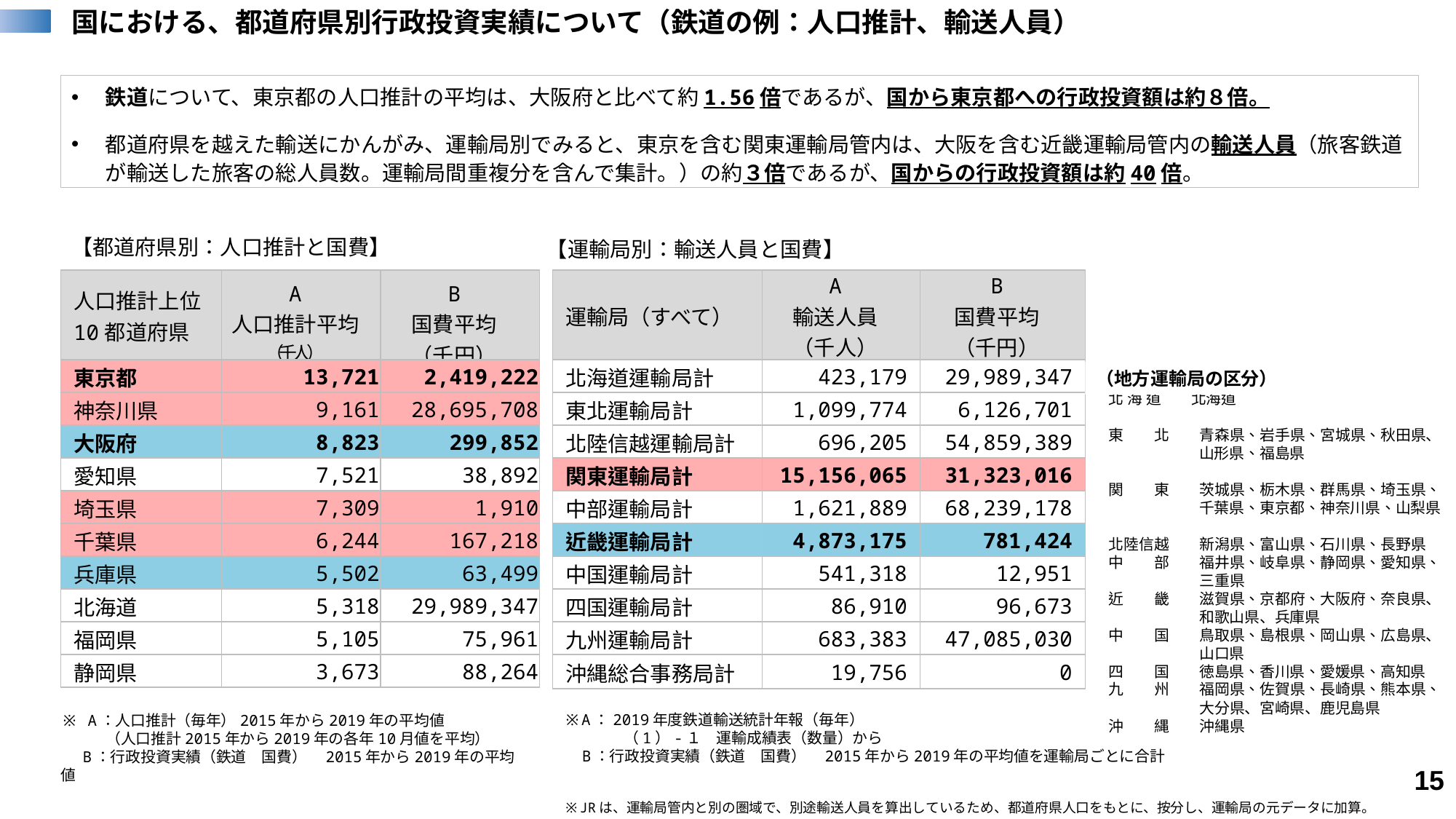

# 国における、都道府県別行政投資実績について（鉄道の例：人口推計、輸送人員）
鉄道について、東京都の人口推計の平均は、大阪府と比べて約1.56倍であるが、国から東京都への行政投資額は約８倍。
都道府県を越えた輸送にかんがみ、運輸局別でみると、東京を含む関東運輸局管内は、大阪を含む近畿運輸局管内の輸送人員（旅客鉄道が輸送した旅客の総人員数。運輸局間重複分を含んで集計。）の約３倍であるが、国からの行政投資額は約40倍。
【都道府県別：人口推計と国費】
【運輸局別：輸送人員と国費】
| 人口推計上位10都道府県 | A 人口推計平均（千人） | B 国費平均 （千円） |
| --- | --- | --- |
| 東京都 | 13,721 | 2,419,222 |
| 神奈川県 | 9,161 | 28,695,708 |
| 大阪府 | 8,823 | 299,852 |
| 愛知県 | 7,521 | 38,892 |
| 埼玉県 | 7,309 | 1,910 |
| 千葉県 | 6,244 | 167,218 |
| 兵庫県 | 5,502 | 63,499 |
| 北海道 | 5,318 | 29,989,347 |
| 福岡県 | 5,105 | 75,961 |
| 静岡県 | 3,673 | 88,264 |
| 運輸局（すべて） | A 輸送人員 （千人） | B 国費平均 （千円） |
| --- | --- | --- |
| 北海道運輸局計 | 423,179 | 29,989,347 |
| 東北運輸局計 | 1,099,774 | 6,126,701 |
| 北陸信越運輸局計 | 696,205 | 54,859,389 |
| 関東運輸局計 | 15,156,065 | 31,323,016 |
| 中部運輸局計 | 1,621,889 | 68,239,178 |
| 近畿運輸局計 | 4,873,175 | 781,424 |
| 中国運輸局計 | 541,318 | 12,951 |
| 四国運輸局計 | 86,910 | 96,673 |
| 九州運輸局計 | 683,383 | 47,085,030 |
| 沖縄総合事務局計 | 19,756 | 0 |
（地方運輸局の区分）
北 海 道　　北海道
東　　北　　青森県、岩手県、宮城県、秋田県、
　　　　　　山形県、福島県
関　　東　　茨城県、栃木県、群馬県、埼玉県、
　　　　　　千葉県、東京都、神奈川県、山梨県
北陸信越　　新潟県、富山県、石川県、長野県
中　　部　　福井県、岐阜県、静岡県、愛知県、
　　　　　　三重県
近　　畿　　滋賀県、京都府、大阪府、奈良県、
　　　　　　和歌山県、兵庫県
中　　国　　鳥取県、島根県、岡山県、広島県、
　　　　　　山口県
四　　国　　徳島県、香川県、愛媛県、高知県
九　　州　　福岡県、佐賀県、長崎県、熊本県、
　　　　　　大分県、宮崎県、鹿児島県
沖　　縄　　沖縄県
※A：2019年度鉄道輸送統計年報（毎年）
　　　　（1）-１　運輸成績表（数量）から
　B：行政投資実績（鉄道　国費）　2015年から2019年の平均値を運輸局ごとに合計
※ A：人口推計（毎年）2015年から2019年の平均値
　　　（人口推計2015年から2019年の各年10月値を平均）
　 B：行政投資実績（鉄道　国費）　2015年から2019年の平均値
15
※JRは、運輸局管内と別の圏域で、別途輸送人員を算出しているため、都道府県人口をもとに、按分し、運輸局の元データに加算。